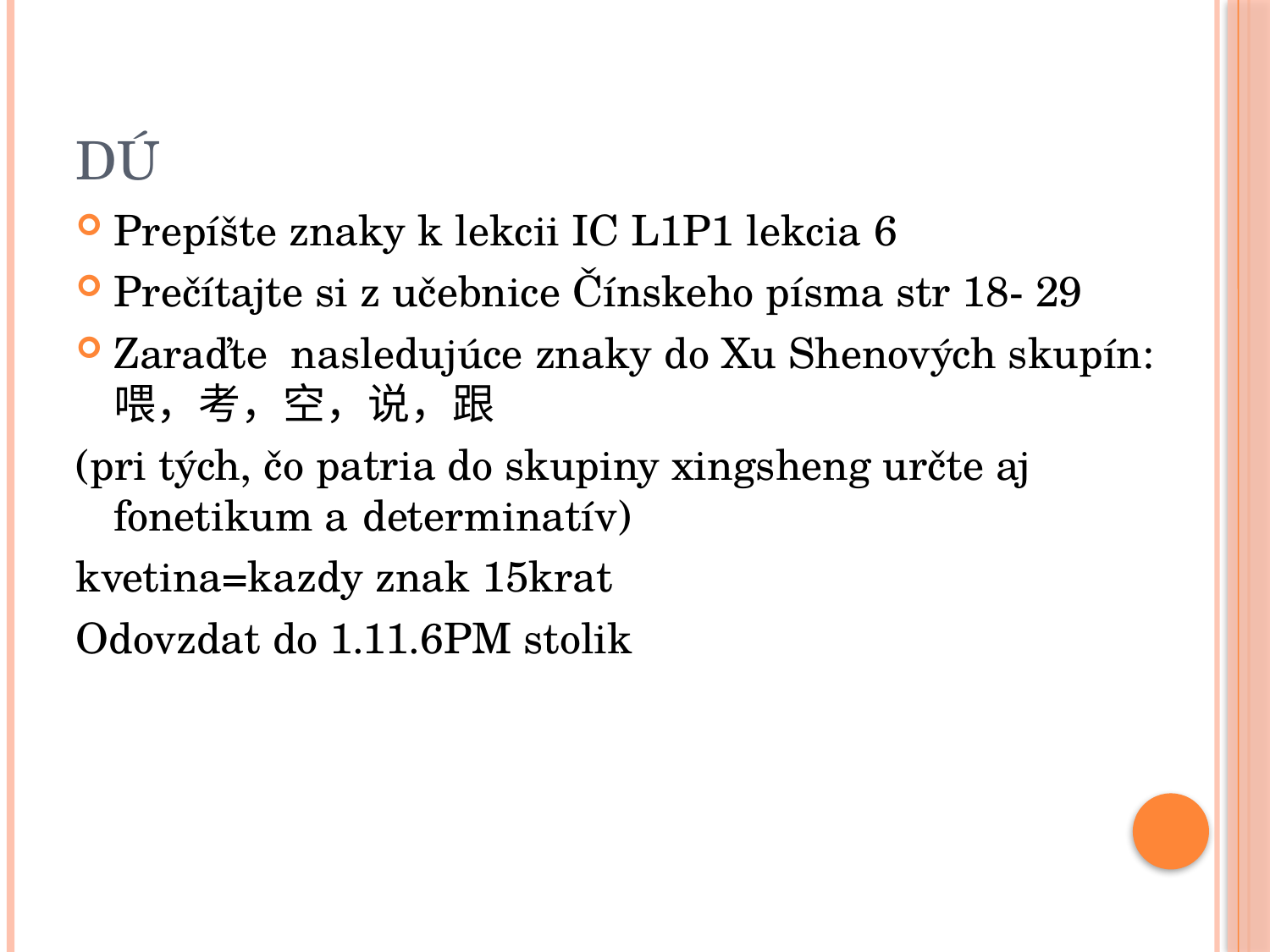

# DÚ
Prepíšte znaky k lekcii IC L1P1 lekcia 6
Prečítajte si z učebnice Čínskeho písma str 18- 29
Zaraďte  nasledujúce znaky do Xu Shenových skupín: 喂，考，空，说，跟
(pri tých, čo patria do skupiny xingsheng určte aj fonetikum a determinatív)
kvetina=kazdy znak 15krat
Odovzdat do 1.11.6PM stolik